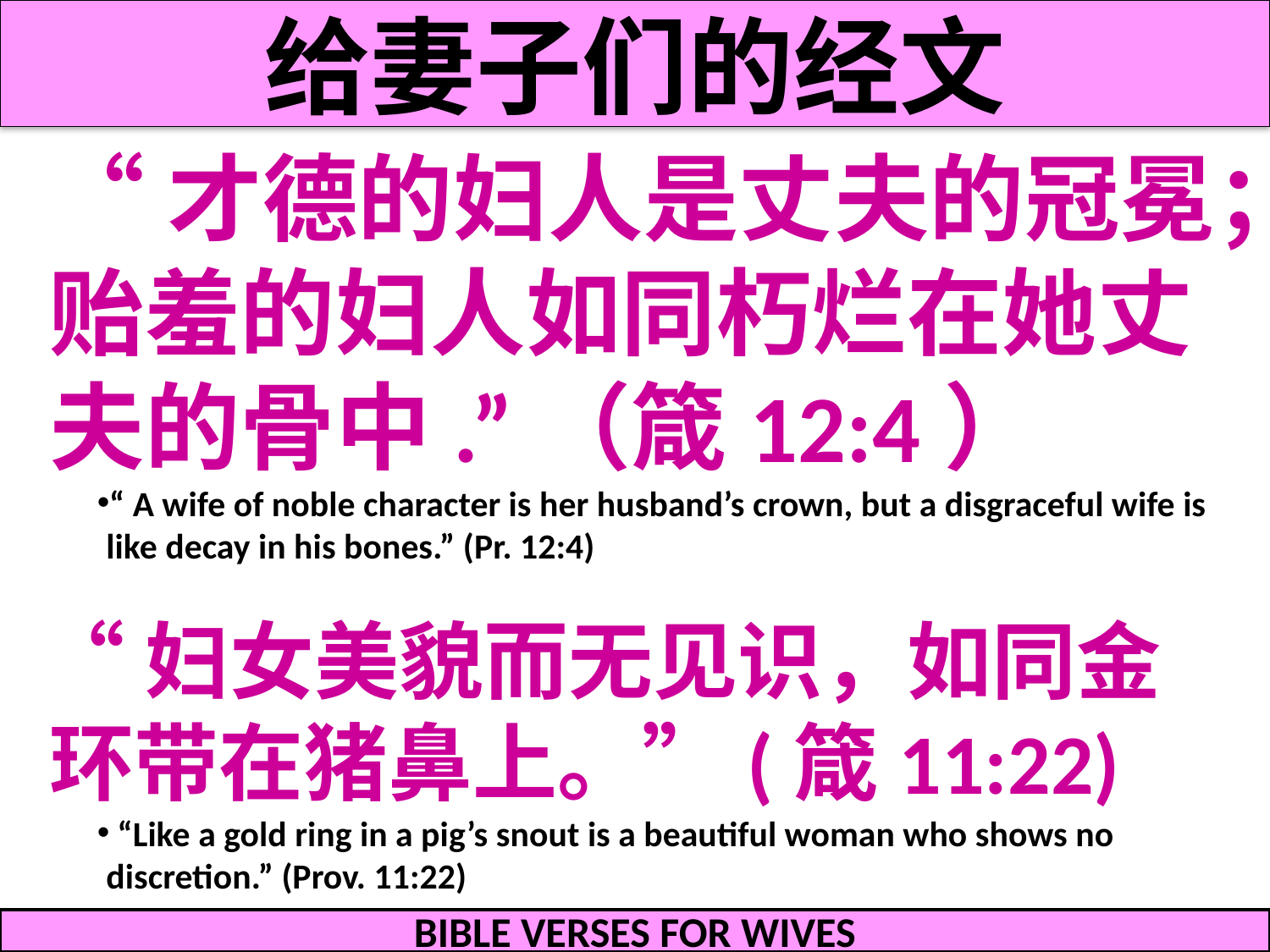

# 给妻子们的经文
“才德的妇人是丈夫的冠冕；贻羞的妇人如同朽烂在她丈夫的骨中.”（箴12:4）
“ A wife of noble character is her husband’s crown, but a disgraceful wife is like decay in his bones.” (Pr. 12:4)

“妇女美貌而无见识，如同金环带在猪鼻上。”(箴11:22)
 “Like a gold ring in a pig’s snout is a beautiful woman who shows no discretion.” (Prov. 11:22)
BIBLE VERSES FOR WIVES